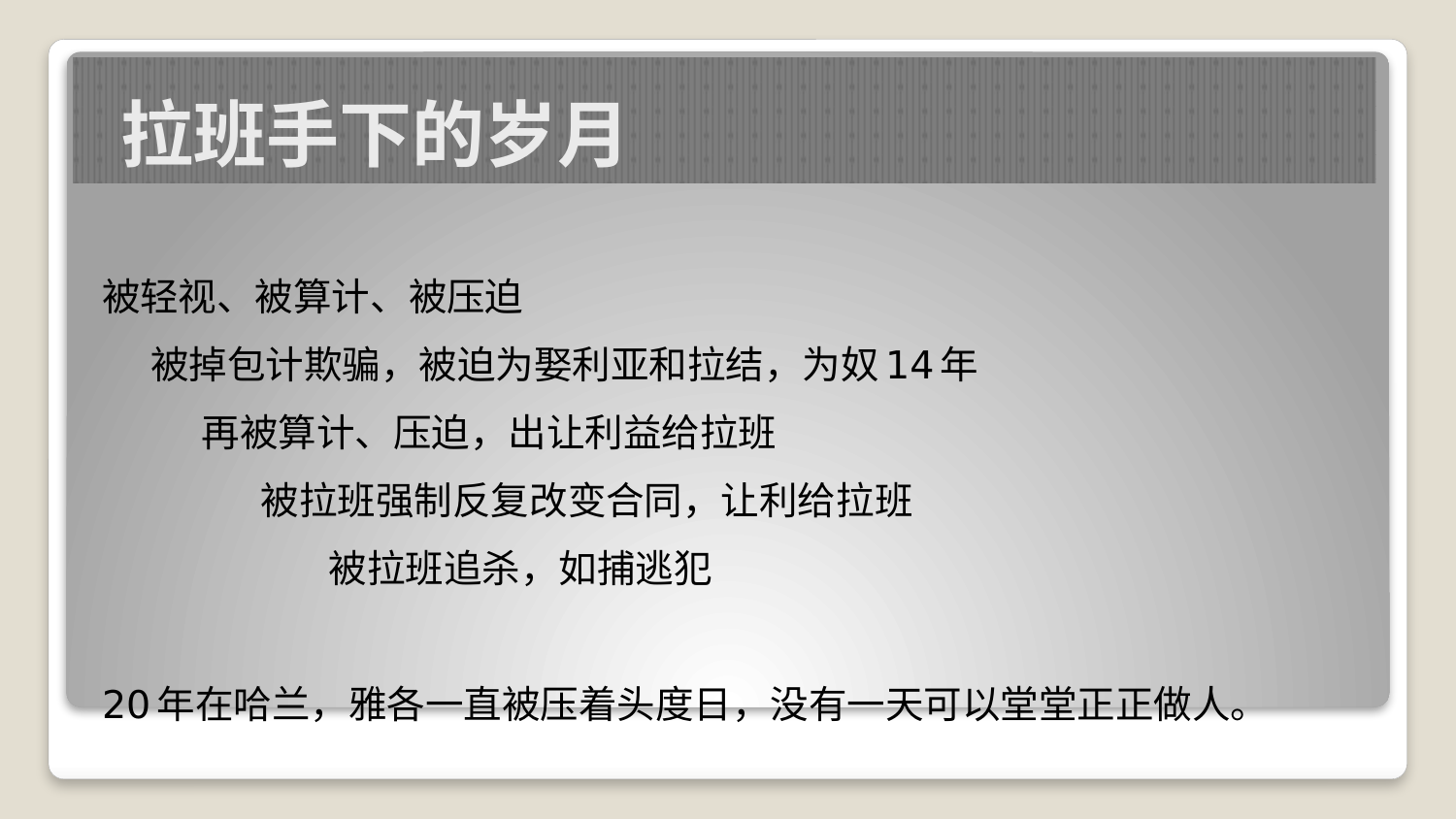

# 拉班手下的岁月
被轻视、被算计、被压迫
     被掉包计欺骗，被迫为娶利亚和拉结，为奴14年
           再被算计、压迫，出让利益给拉班
                  被拉班强制反复改变合同，让利给拉班
                          被拉班追杀，如捕逃犯

20年在哈兰，雅各一直被压着头度日，没有一天可以堂堂正正做人。